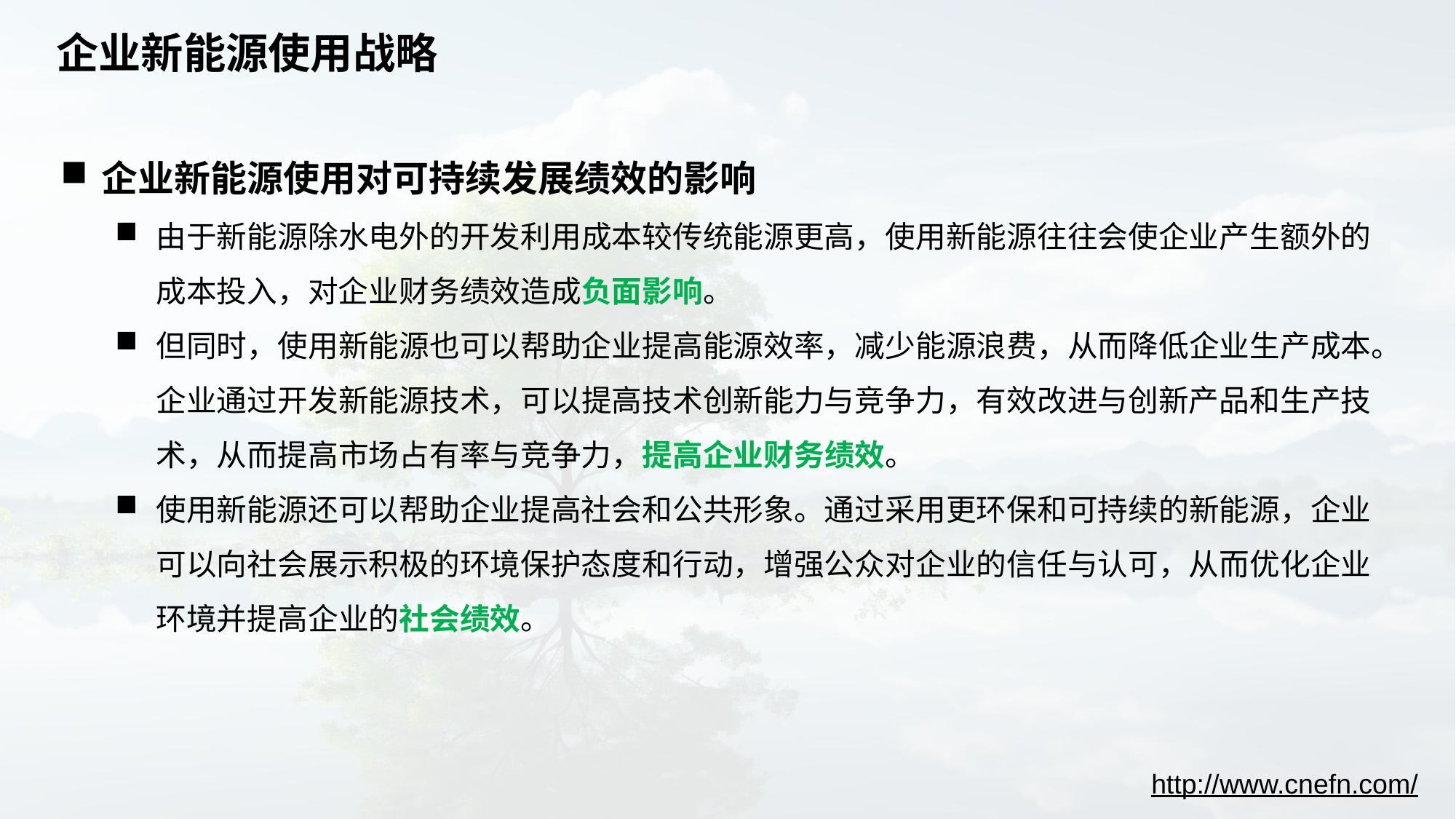

# 企业新能源使用战略
企业新能源使用对可持续发展绩效的影响
由于新能源除水电外的开发利用成本较传统能源更高，使用新能源往往会使企业产生额外的成本投入，对企业财务绩效造成负面影响。
但同时，使用新能源也可以帮助企业提高能源效率，减少能源浪费，从而降低企业生产成本。企业通过开发新能源技术，可以提高技术创新能力与竞争力，有效改进与创新产品和生产技术，从而提高市场占有率与竞争力，提高企业财务绩效。
使用新能源还可以帮助企业提高社会和公共形象。通过采用更环保和可持续的新能源，企业可以向社会展示积极的环境保护态度和行动，增强公众对企业的信任与认可，从而优化企业环境并提高企业的社会绩效。